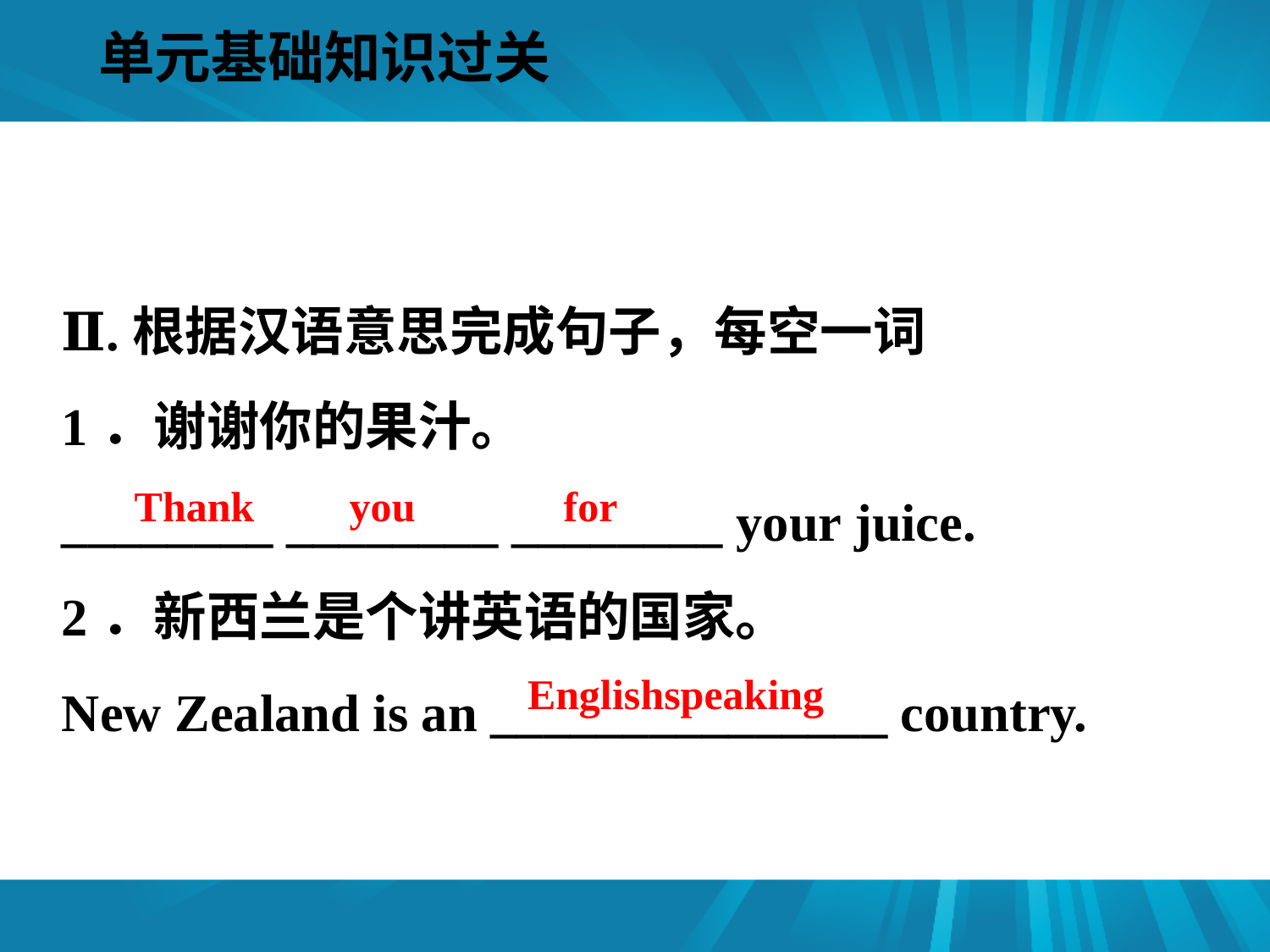

单元基础知识过关
#
Ⅱ.根据汉语意思完成句子，每空一词
1．谢谢你的果汁。
________ ________ ________ your juice.
2．新西兰是个讲英语的国家。
New Zealand is an _______________ country.
Thank         you              for
English­speaking